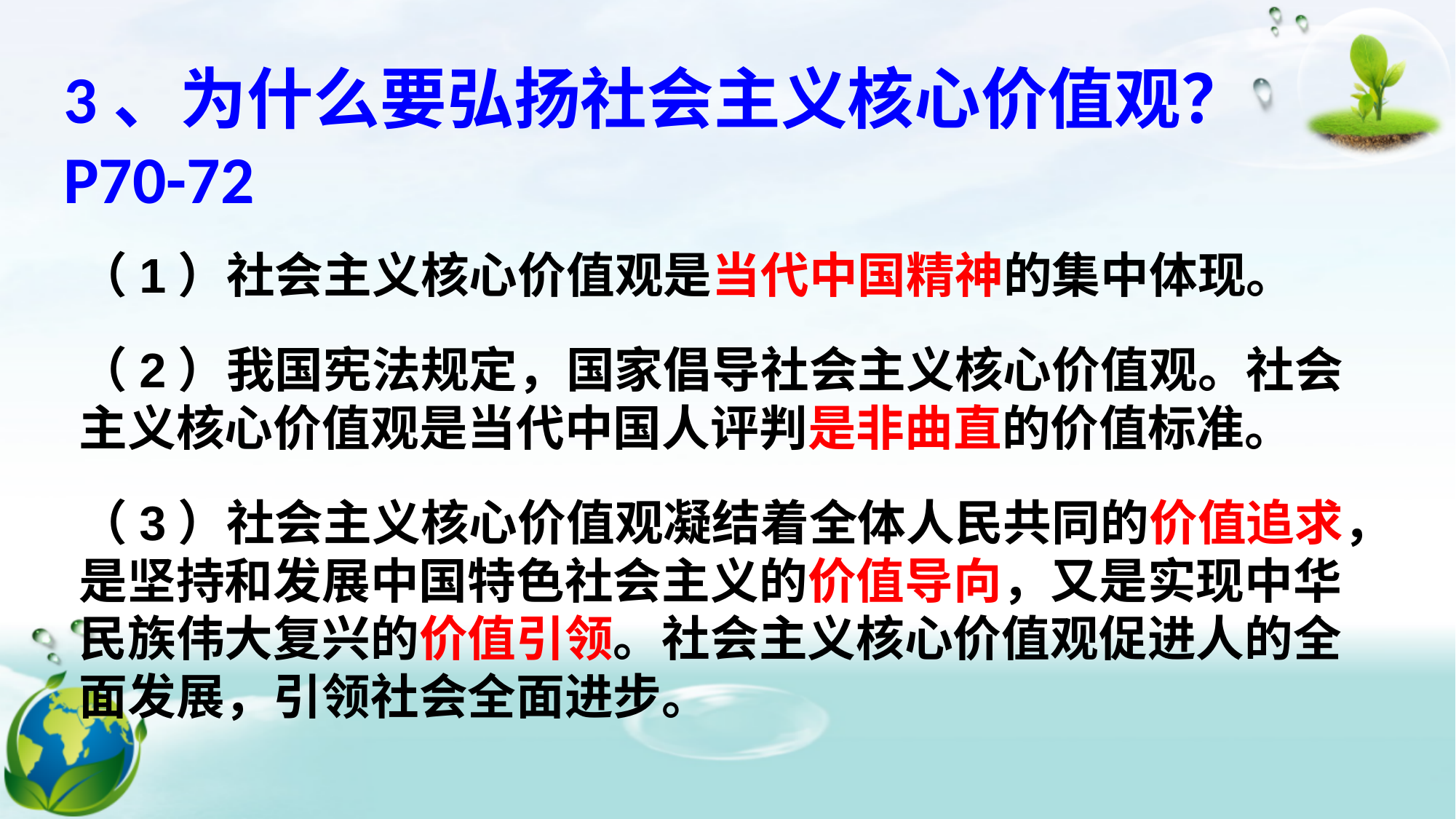

3、为什么要弘扬社会主义核心价值观？P70-72
（1）社会主义核心价值观是当代中国精神的集中体现。

（2）我国宪法规定，国家倡导社会主义核心价值观。社会主义核心价值观是当代中国人评判是非曲直的价值标准。

（3）社会主义核心价值观凝结着全体人民共同的价值追求，是坚持和发展中国特色社会主义的价值导向，又是实现中华民族伟大复兴的价值引领。社会主义核心价值观促进人的全面发展，引领社会全面进步。